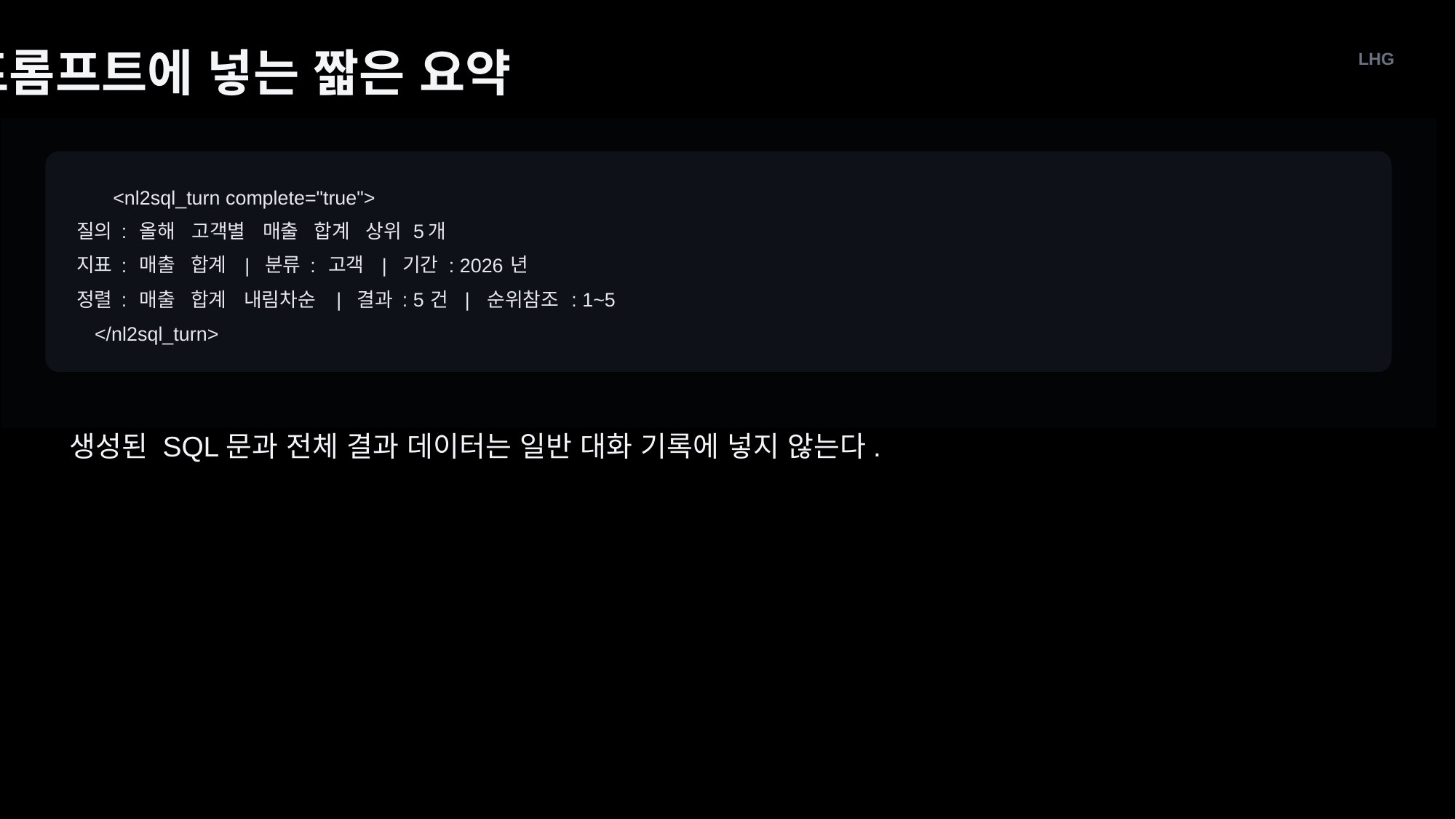

프롬프트에 넣는 짧은 요약
LHG

<nl2sql_turn complete="true">
질의
올해
고객별
매출
합계
상위
개
:

 5
지표
매출
합계
분류
고객
기간
년
:

 |
:
 |
: 2026
정렬
매출
합계
내림차순
결과
건
순위참조
:

 |
: 5
 |
: 1~5
</nl2sql_turn>
생성된 SQL문과 전체 결과 데이터는 일반 대화 기록에 넣지 않는다.